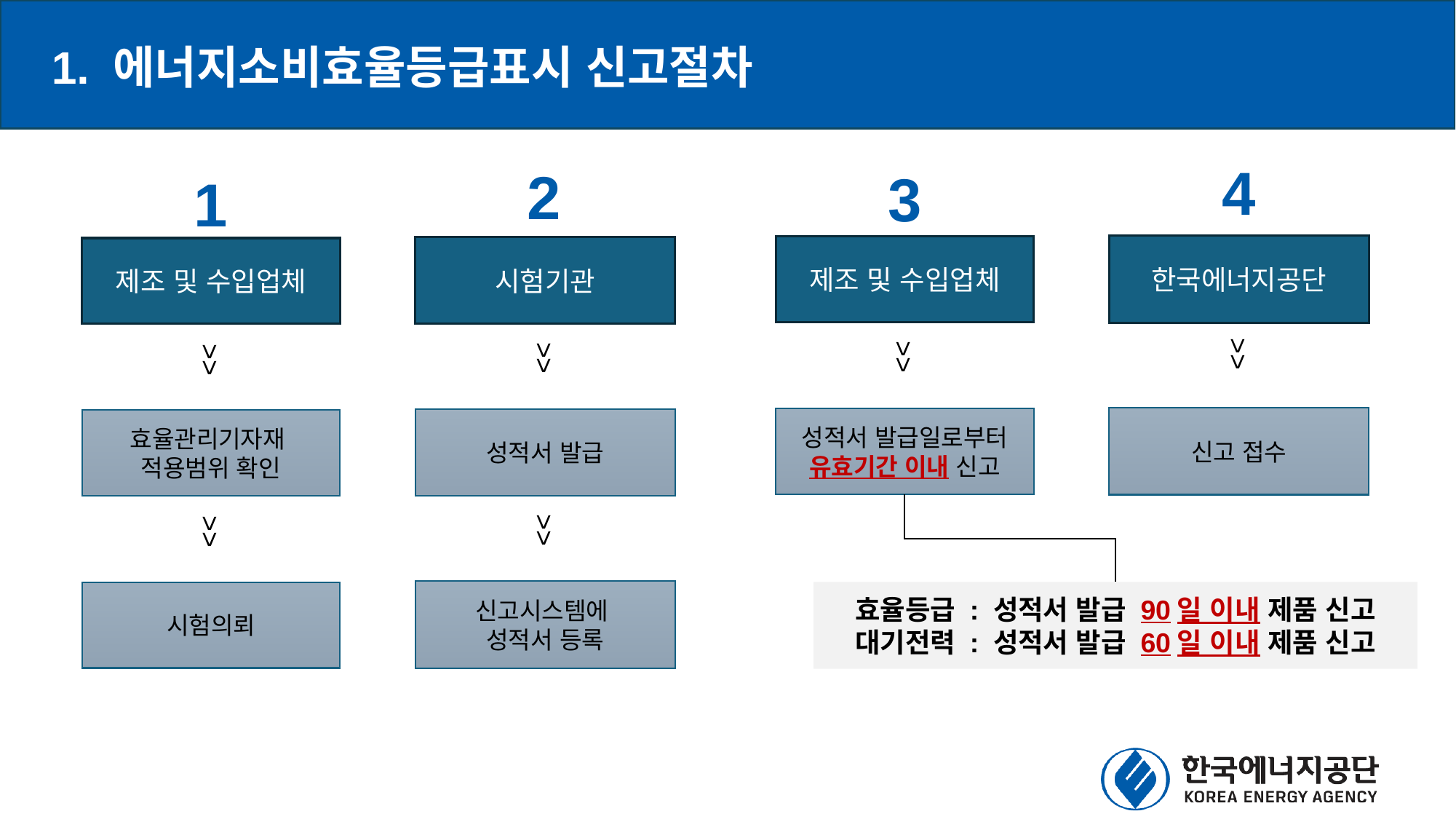

1. 에너지소비효율등급표시 신고절차
4
2
3
1
한국에너지공단
제조 및 수입업체
시험기관
제조 및 수입업체
>>
>>
>>
>>
신고 접수
성적서 발급일로부터 유효기간 이내 신고
성적서 발급
효율관리기자재
적용범위 확인
>>
>>
신고시스템에
성적서 등록
효율등급 : 성적서 발급 90일 이내 제품 신고
대기전력 : 성적서 발급 60일 이내 제품 신고
시험의뢰